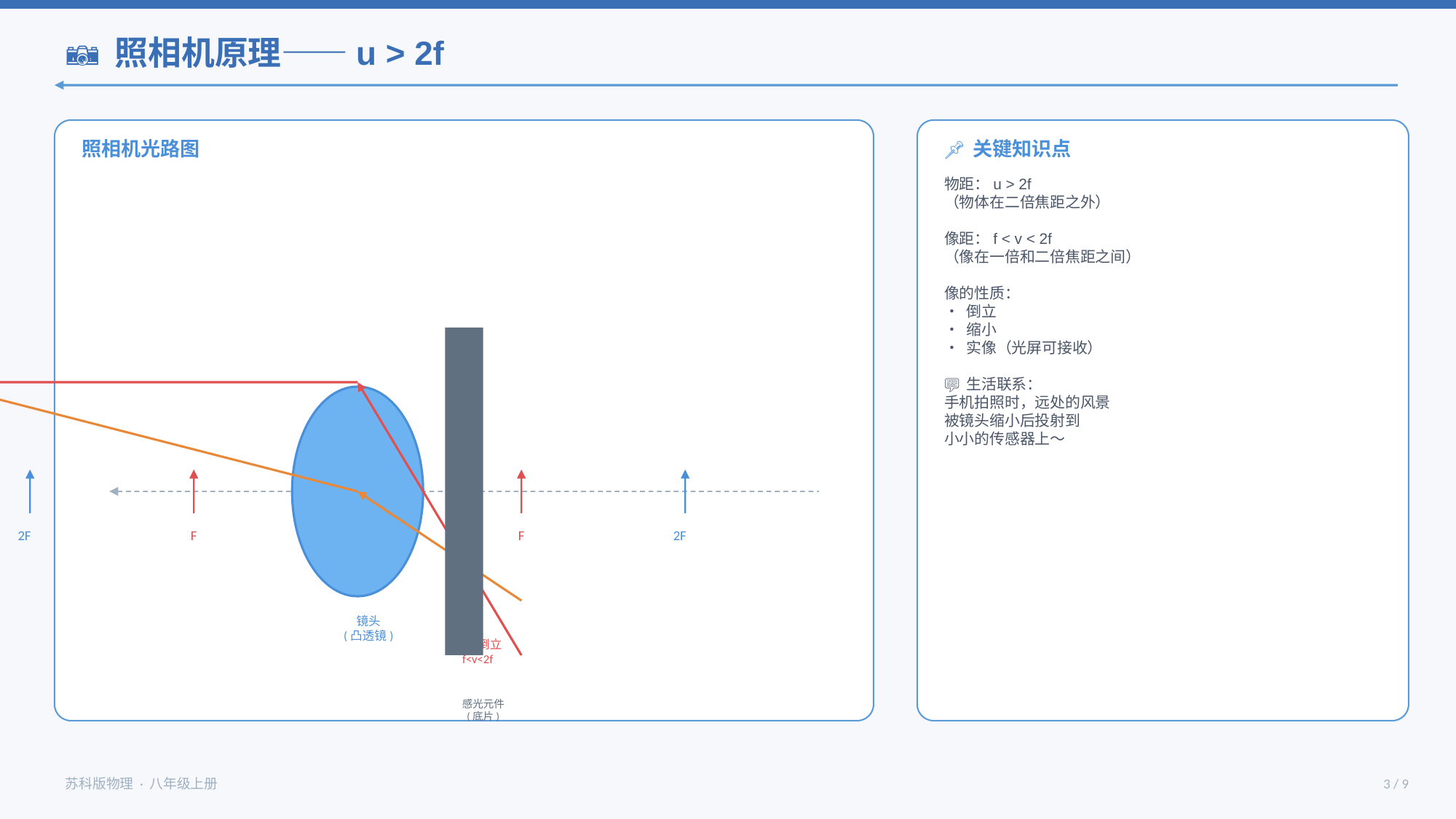

📷 照相机原理——u > 2f

照相机光路图
📌 关键知识点
物距：u > 2f
（物体在二倍焦距之外）

像距：f < v < 2f
（像在一倍和二倍焦距之间）

像的性质：
• 倒立
• 缩小
• 实像（光屏可接收）

💬 生活联系：
手机拍照时，远处的风景
被镜头缩小后投射到
小小的传感器上～
物体
(u>2f)

2F
F

F
2F
镜头
(凸透镜)
像
缩小倒立
f<v<2f
感光元件
(底片)
苏科版物理 · 八年级上册
3 / 9